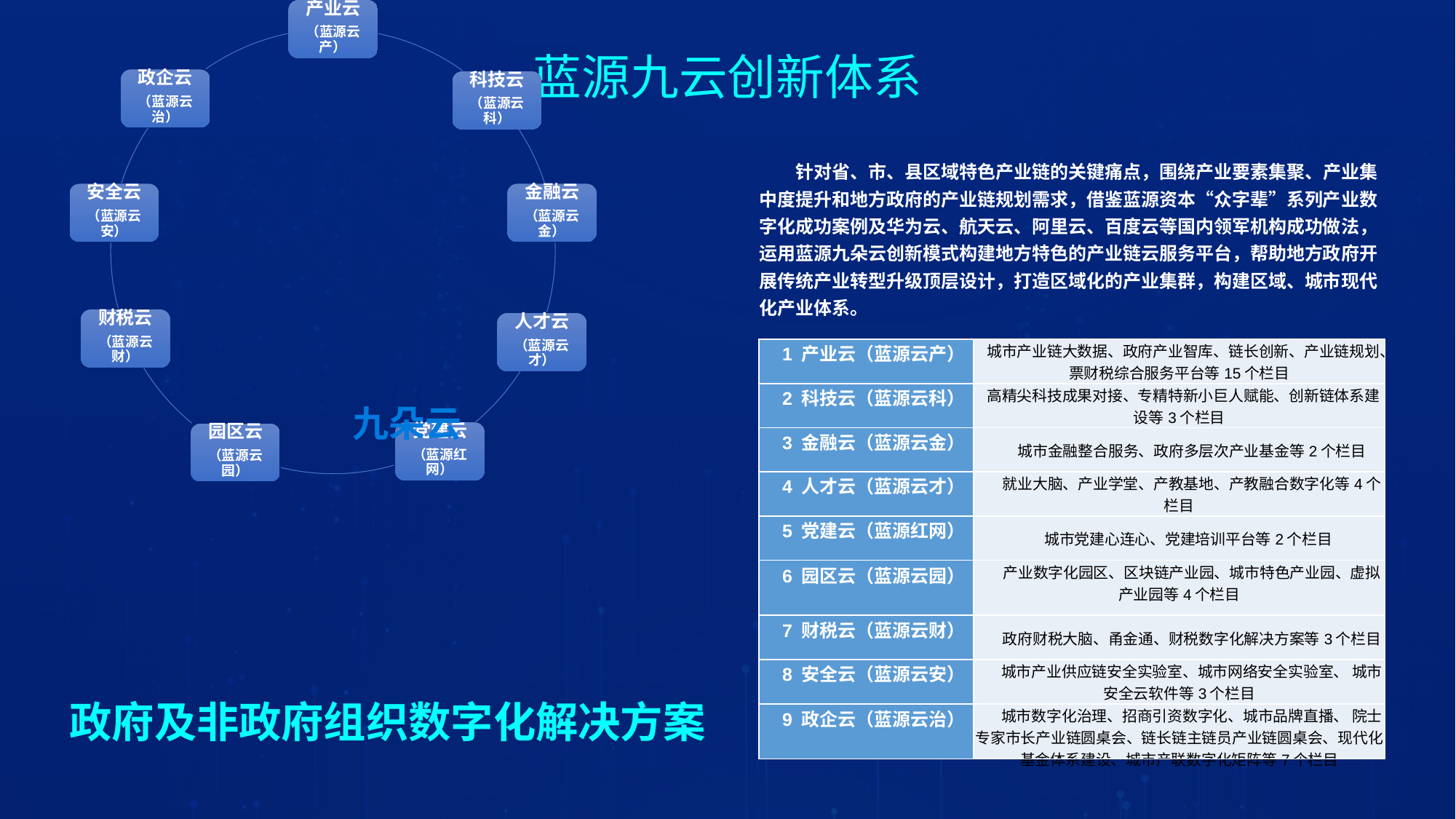

蓝源九云创新体系
针对省、市、县区域特色产业链的关键痛点，围绕产业要素集聚、产业集中度提升和地方政府的产业链规划需求，借鉴蓝源资本“众字辈”系列产业数字化成功案例及华为云、航天云、阿里云、百度云等国内领军机构成功做法，运用蓝源九朵云创新模式构建地方特色的产业链云服务平台，帮助地方政府开展传统产业转型升级顶层设计，打造区域化的产业集群，构建区域、城市现代化产业体系。

产业云
（蓝源云产）
科技云
（蓝源云科）
金融云
（蓝源云金）
人才云
（蓝源云才）
党建云
（蓝源红网）
园区云
（蓝源云园）
财税云
（蓝源云财）
安全云
（蓝源云安）
政企云
（蓝源云治）
| 1 产业云（蓝源云产） | 城市产业链大数据、政府产业智库、链长创新、产业链规划、票财税综合服务平台等15个栏目 |
| --- | --- |
| 2 科技云（蓝源云科） | 高精尖科技成果对接、专精特新小巨人赋能、创新链体系建设等3个栏目 |
| 3 金融云（蓝源云金） | 城市金融整合服务、政府多层次产业基金等2个栏目 |
| 4 人才云（蓝源云才） | 就业大脑、产业学堂、产教基地、产教融合数字化等4个栏目 |
| 5 党建云（蓝源红网） | 城市党建心连心、党建培训平台等2个栏目 |
| 6 园区云（蓝源云园） | 产业数字化园区、区块链产业园、城市特色产业园、虚拟产业园等4个栏目 |
| 7 财税云（蓝源云财） | 政府财税大脑、甬金通、财税数字化解决方案等3个栏目 |
| 8 安全云（蓝源云安） | 城市产业供应链安全实验室、城市网络安全实验室、 城市安全云软件等3个栏目 |
| 9 政企云（蓝源云治） | 城市数字化治理、招商引资数字化、城市品牌直播、 院士专家市长产业链圆桌会、链长链主链员产业链圆桌会、现代化基金体系建设、城市产联数字化矩阵等7个栏目 |
九朵云
政府及非政府组织数字化解决方案